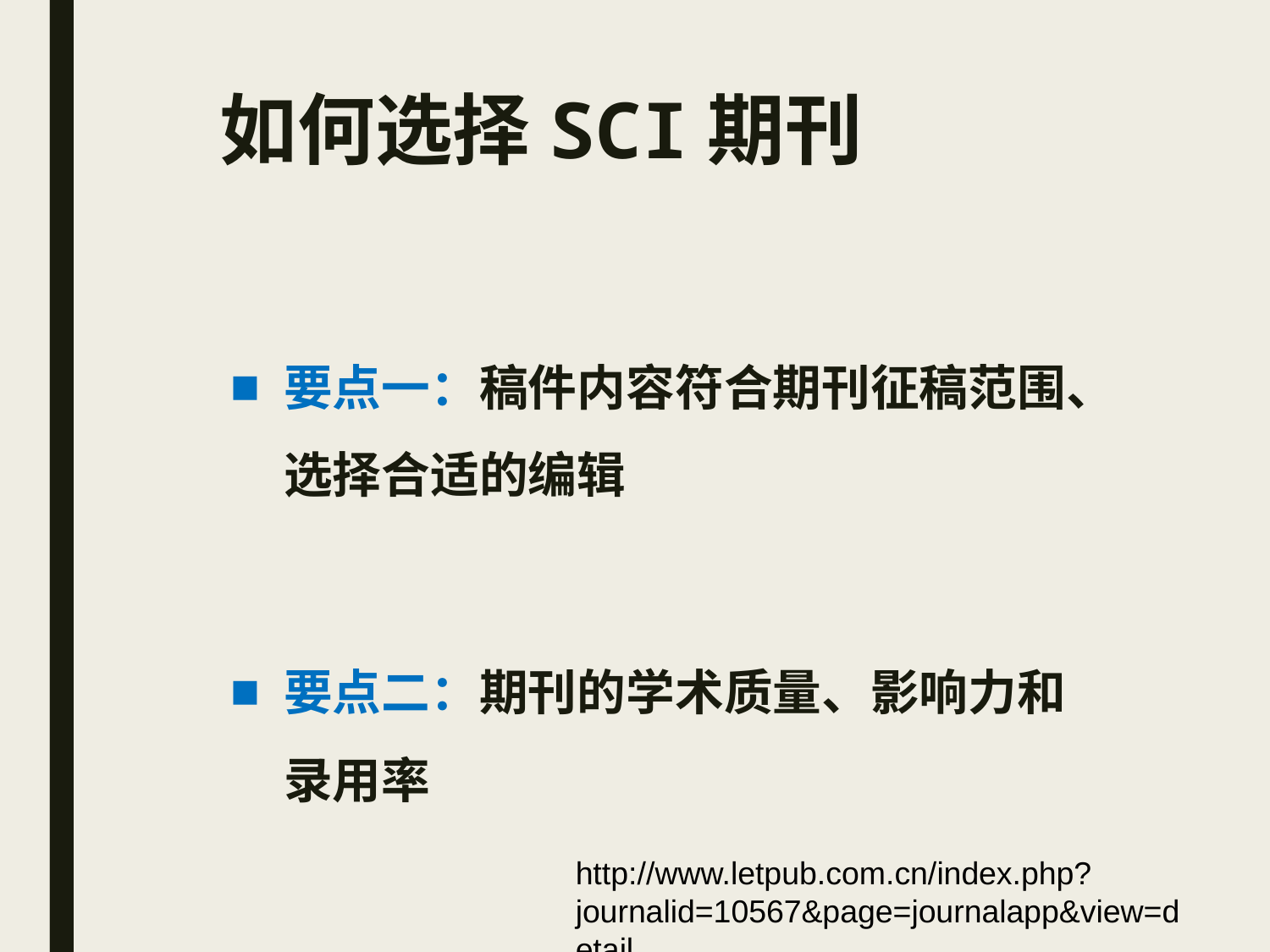

# 如何选择SCI期刊
要点一：稿件内容符合期刊征稿范围、选择合适的编辑

要点二：期刊的学术质量、影响力和录用率

http://www.letpub.com.cn/index.php?journalid=10567&page=journalapp&view=detail